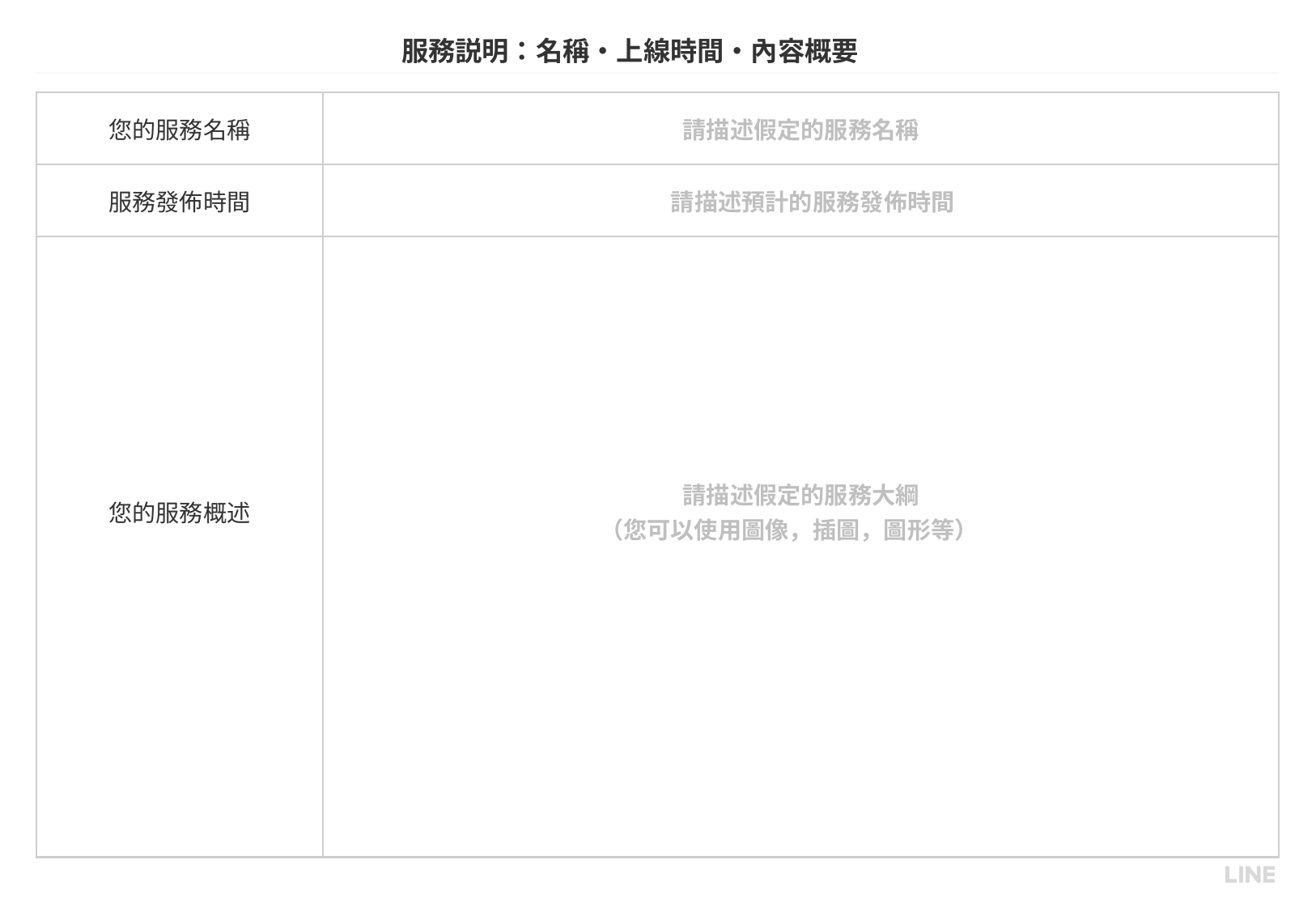

| 您的服務名稱 | 請描述假定的服務名稱 |
| --- | --- |
| 您的服務概述 | 請描述假定的服務大綱 （您可以使用圖像，插圖，圖形等） |
| --- | --- |
| 服務發佈時間 | 請描述預計的服務發佈時間 |
| --- | --- |